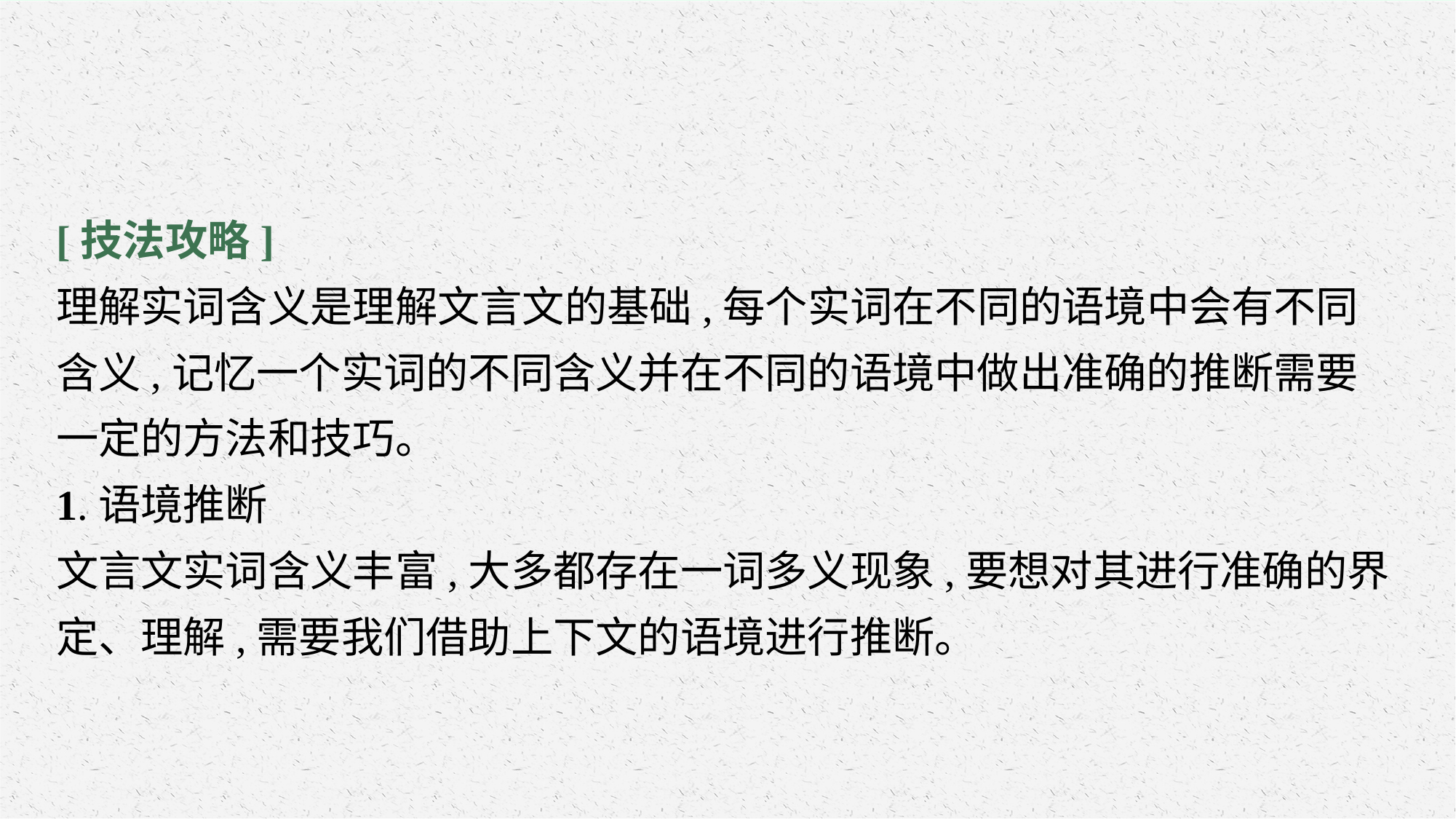

[技法攻略]
理解实词含义是理解文言文的基础,每个实词在不同的语境中会有不同含义,记忆一个实词的不同含义并在不同的语境中做出准确的推断需要一定的方法和技巧。
1.语境推断
文言文实词含义丰富,大多都存在一词多义现象,要想对其进行准确的界定、理解,需要我们借助上下文的语境进行推断。